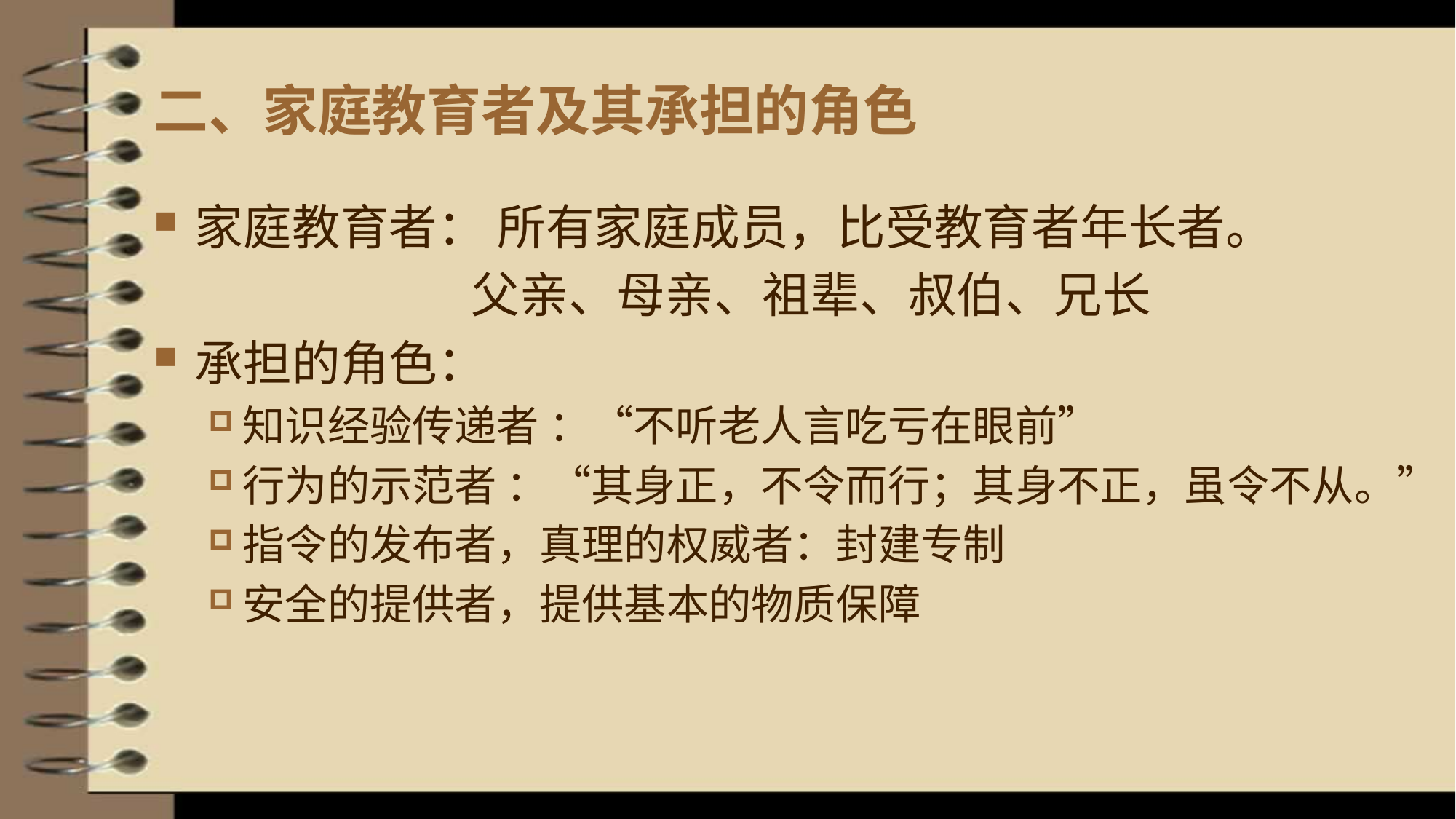

# 二、家庭教育者及其承担的角色
家庭教育者： 所有家庭成员，比受教育者年长者。
                            父亲、母亲、祖辈、叔伯、兄长
承担的角色：
知识经验传递者 ：“不听老人言吃亏在眼前”
行为的示范者 ：“其身正，不令而行；其身不正，虽令不从。”
指令的发布者，真理的权威者：封建专制
安全的提供者，提供基本的物质保障